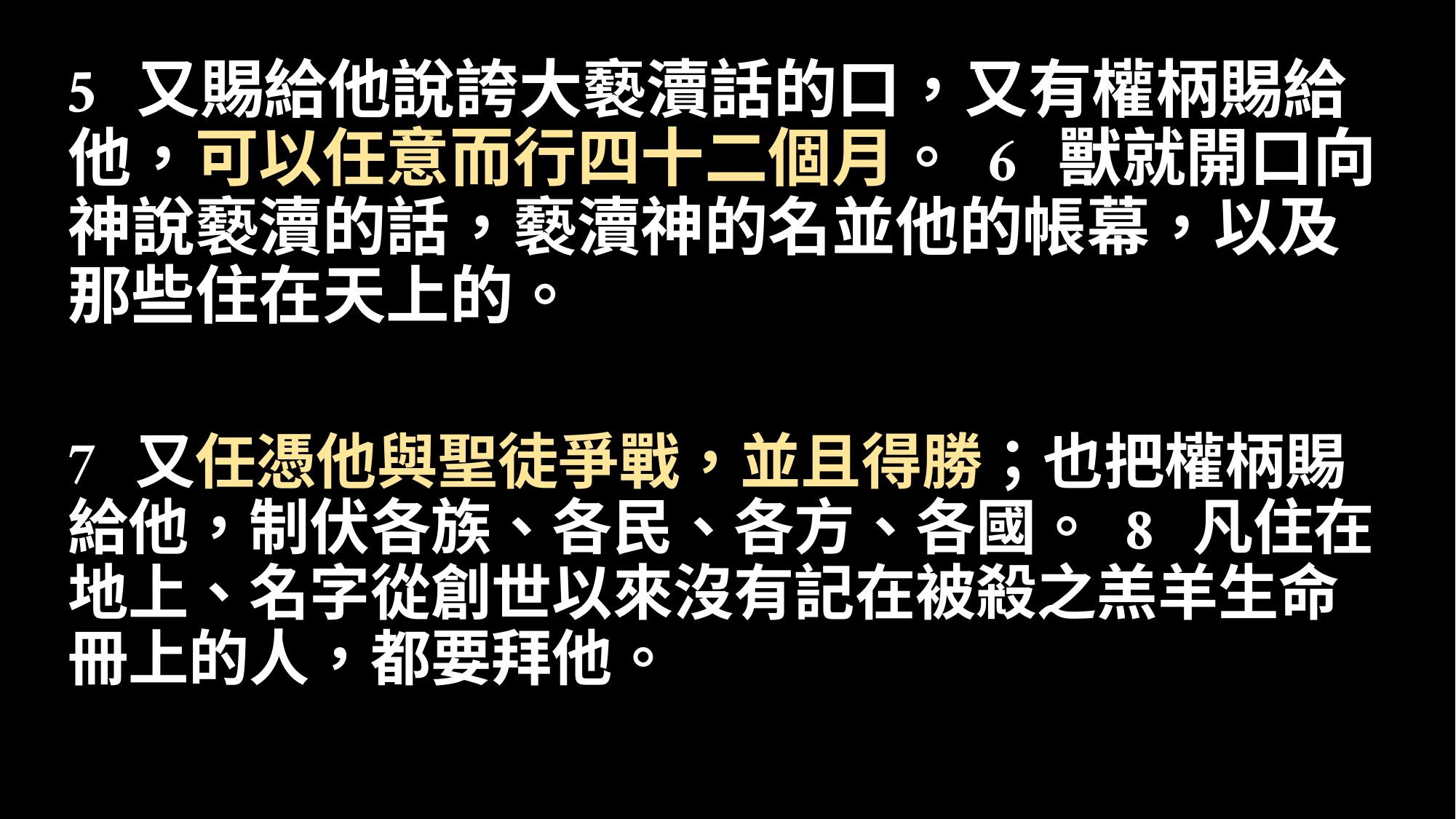

5  又賜給他說誇大褻瀆話的口，又有權柄賜給他，可以任意而行四十二個月。 6  獸就開口向神說褻瀆的話，褻瀆神的名並他的帳幕，以及那些住在天上的。

7  又任憑他與聖徒爭戰，並且得勝；也把權柄賜給他，制伏各族、各民、各方、各國。 8  凡住在地上、名字從創世以來沒有記在被殺之羔羊生命冊上的人，都要拜他。